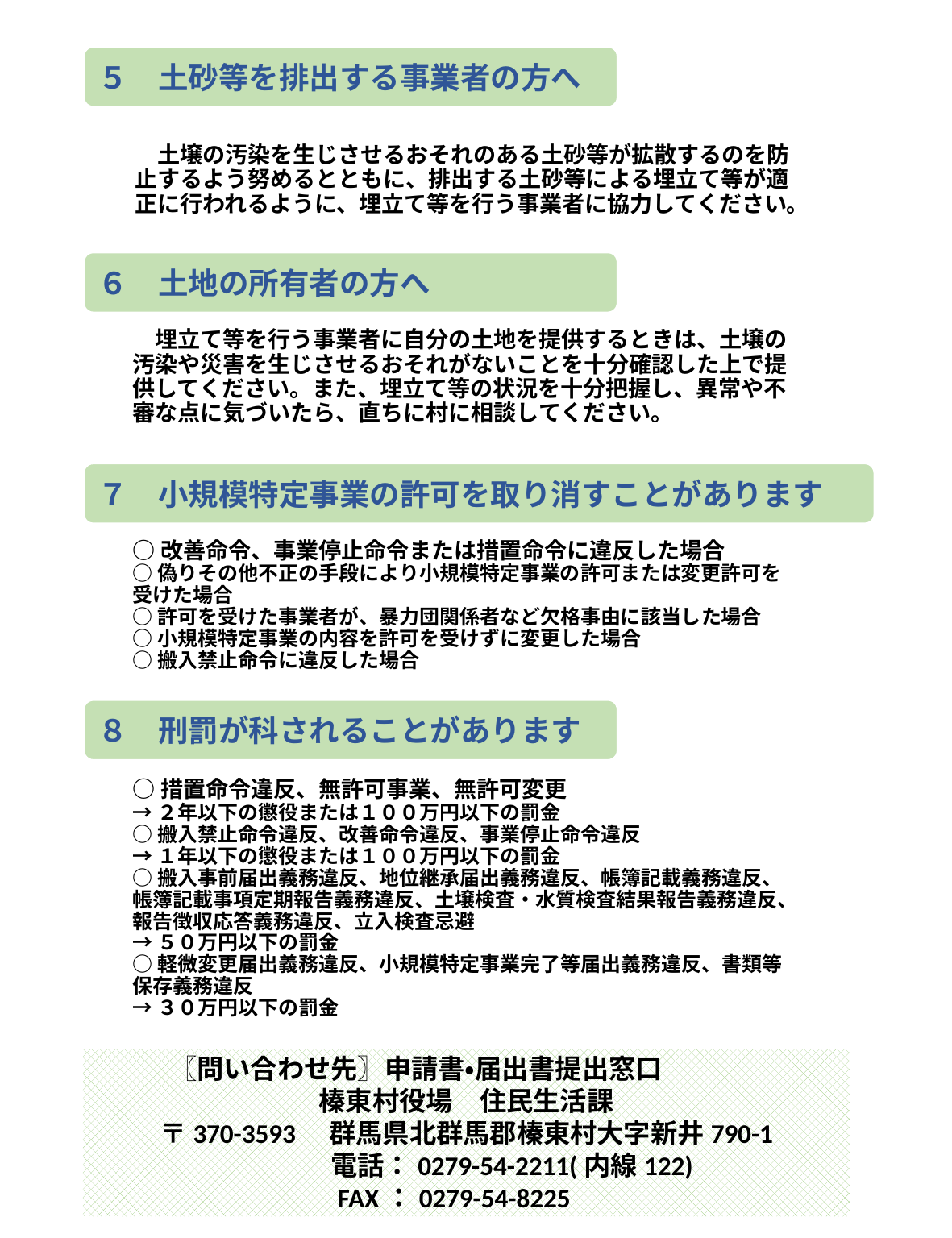

５　土砂等を排出する事業者の方へ

　土壌の汚染を生じさせるおそれのある土砂等が拡散するのを防止するよう努めるとともに、排出する土砂等による埋立て等が適正に行われるように、埋立て等を行う事業者に協力してください。

６　土地の所有者の方へ

　埋立て等を行う事業者に自分の土地を提供するときは、土壌の汚染や災害を生じさせるおそれがないことを十分確認した上で提供してください。また、埋立て等の状況を十分把握し、異常や不審な点に気づいたら、直ちに村に相談してください。

７　小規模特定事業の許可を取り消すことがあります

○改善命令、事業停止命令または措置命令に違反した場合
○偽りその他不正の手段により小規模特定事業の許可または変更許可を受けた場合
○許可を受けた事業者が、暴力団関係者など欠格事由に該当した場合
○小規模特定事業の内容を許可を受けずに変更した場合
○搬入禁止命令に違反した場合

８　刑罰が科されることがあります

○措置命令違反、無許可事業、無許可変更
→２年以下の懲役または１００万円以下の罰金
○搬入禁止命令違反、改善命令違反、事業停止命令違反
→１年以下の懲役または１００万円以下の罰金
○搬入事前届出義務違反、地位継承届出義務違反、帳簿記載義務違反、
帳簿記載事項定期報告義務違反、土壌検査・水質検査結果報告義務違反、
報告徴収応答義務違反、立入検査忌避
→５０万円以下の罰金
○軽微変更届出義務違反、小規模特定事業完了等届出義務違反、書類等保存義務違反
→３０万円以下の罰金
　　　〖問い合わせ先〗申請書・届出書提出窓口
榛東村役場　住民生活課
〒370-3593　群馬県北群馬郡榛東村大字新井790-1
　　　　　　　　　電話：0279-54-2211(内線122)
　　　　　　　　　FAX：0279-54-8225